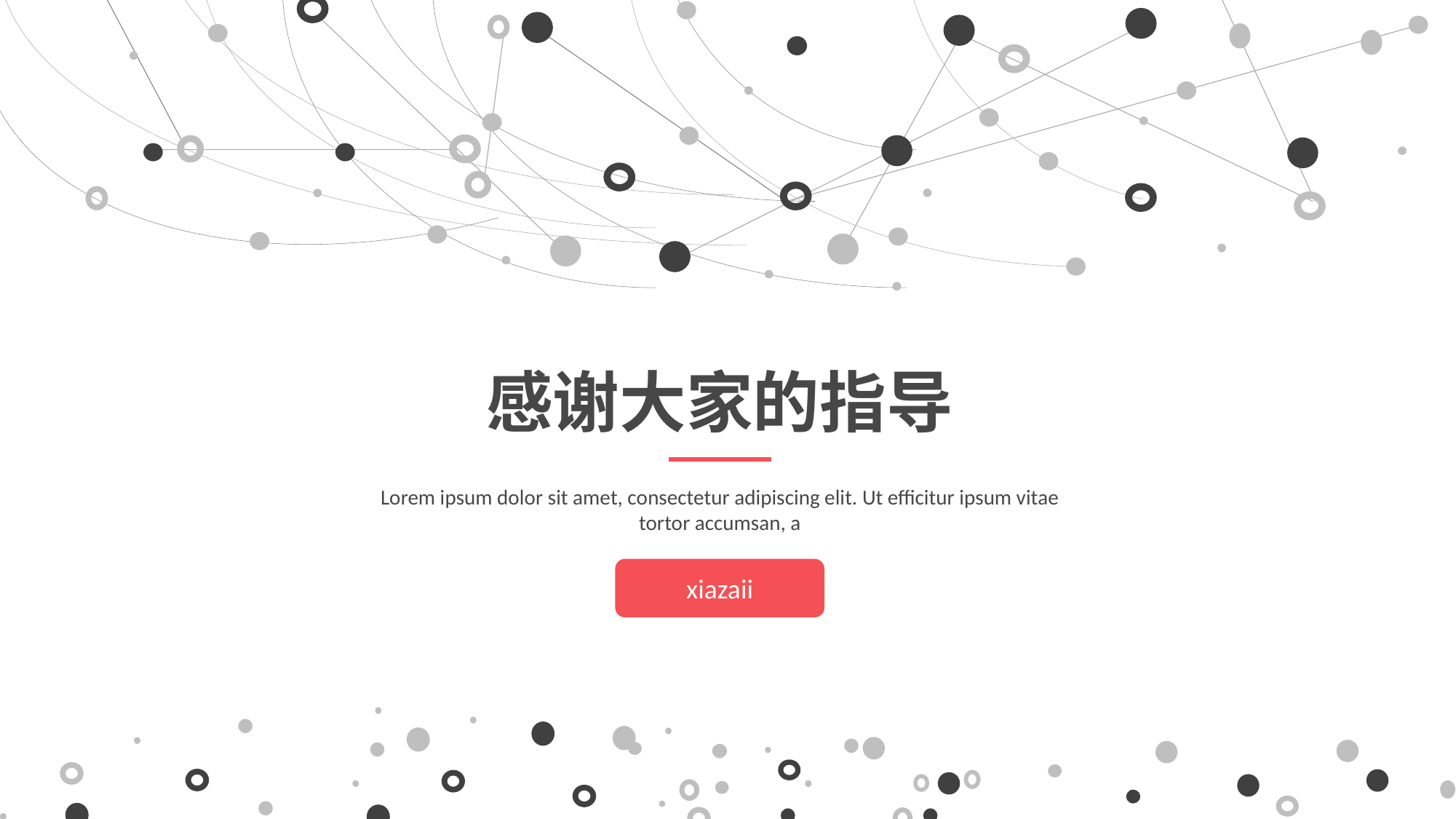

感谢大家的指导
Lorem ipsum dolor sit amet, consectetur adipiscing elit. Ut efficitur ipsum vitae tortor accumsan, a
xiazaii